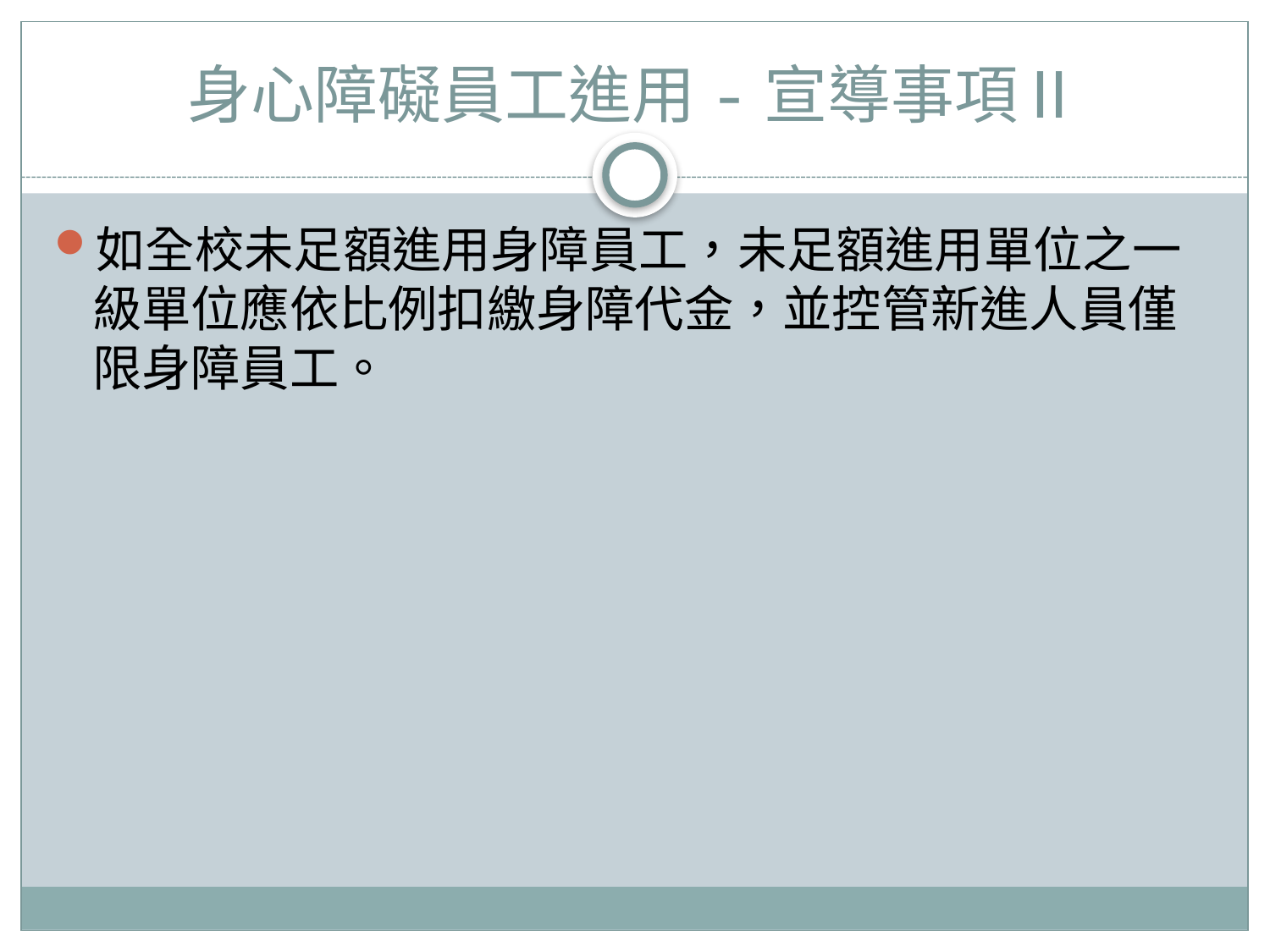

# 身心障礙員工進用-宣導事項Ⅱ
如全校未足額進用身障員工，未足額進用單位之一級單位應依比例扣繳身障代金，並控管新進人員僅限身障員工。